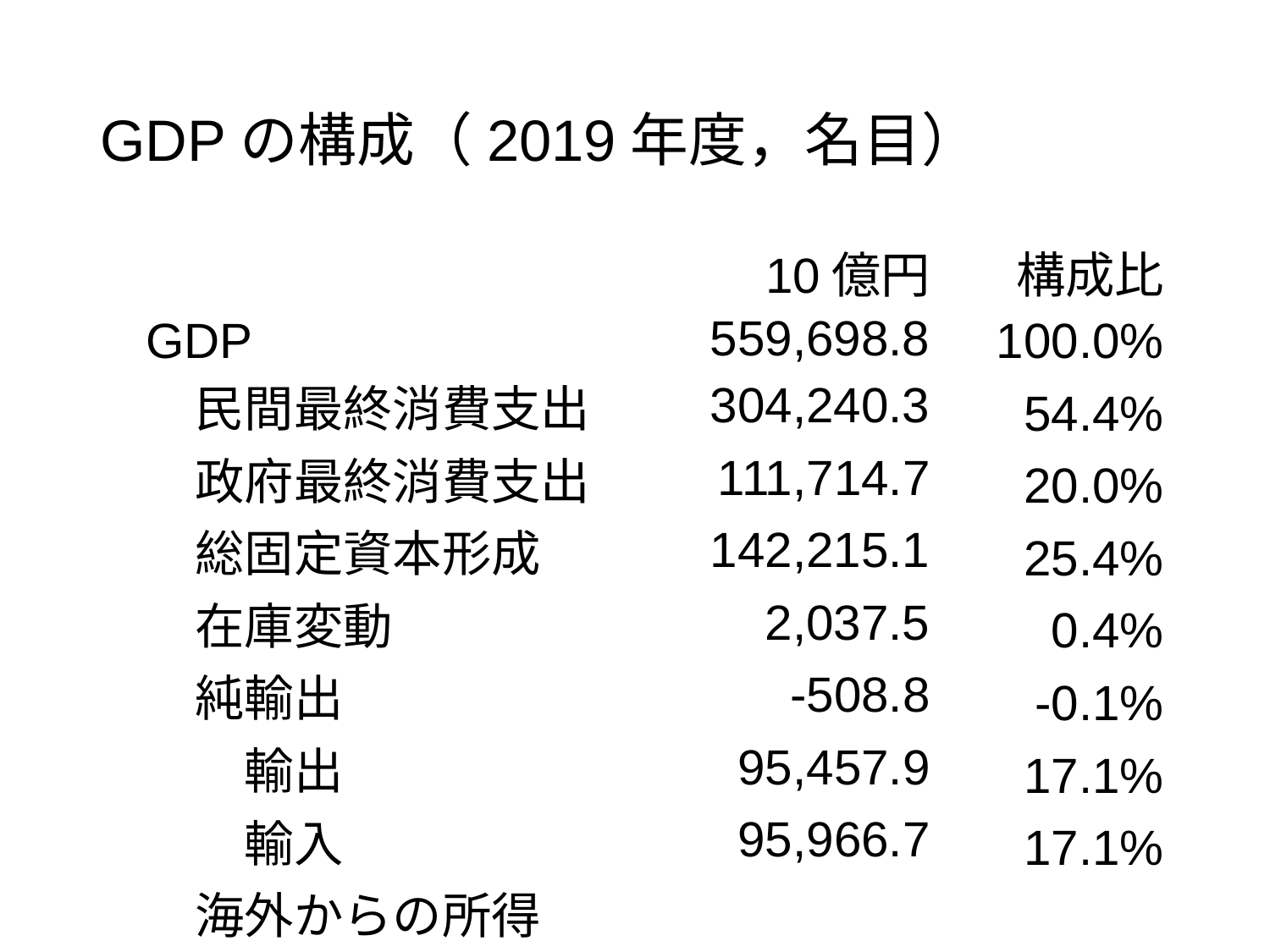

# GDPの構成（2019年度，名目）
|  | 10億円 | 構成比 |
| --- | --- | --- |
| GDP | 559,698.8 | 100.0% |
| 民間最終消費支出 | 304,240.3 | 54.4% |
| 政府最終消費支出 | 111,714.7 | 20.0% |
| 総固定資本形成 | 142,215.1 | 25.4% |
| 在庫変動 | 2,037.5 | 0.4% |
| 純輸出 | -508.8 | -0.1% |
| 輸出 | 95,457.9 | 17.1% |
| 輸入 | 95,966.7 | 17.1% |
| 海外からの所得(純） | 21800.1 | 3.9% |
| GNI | 581,498.8 | 103.9% |